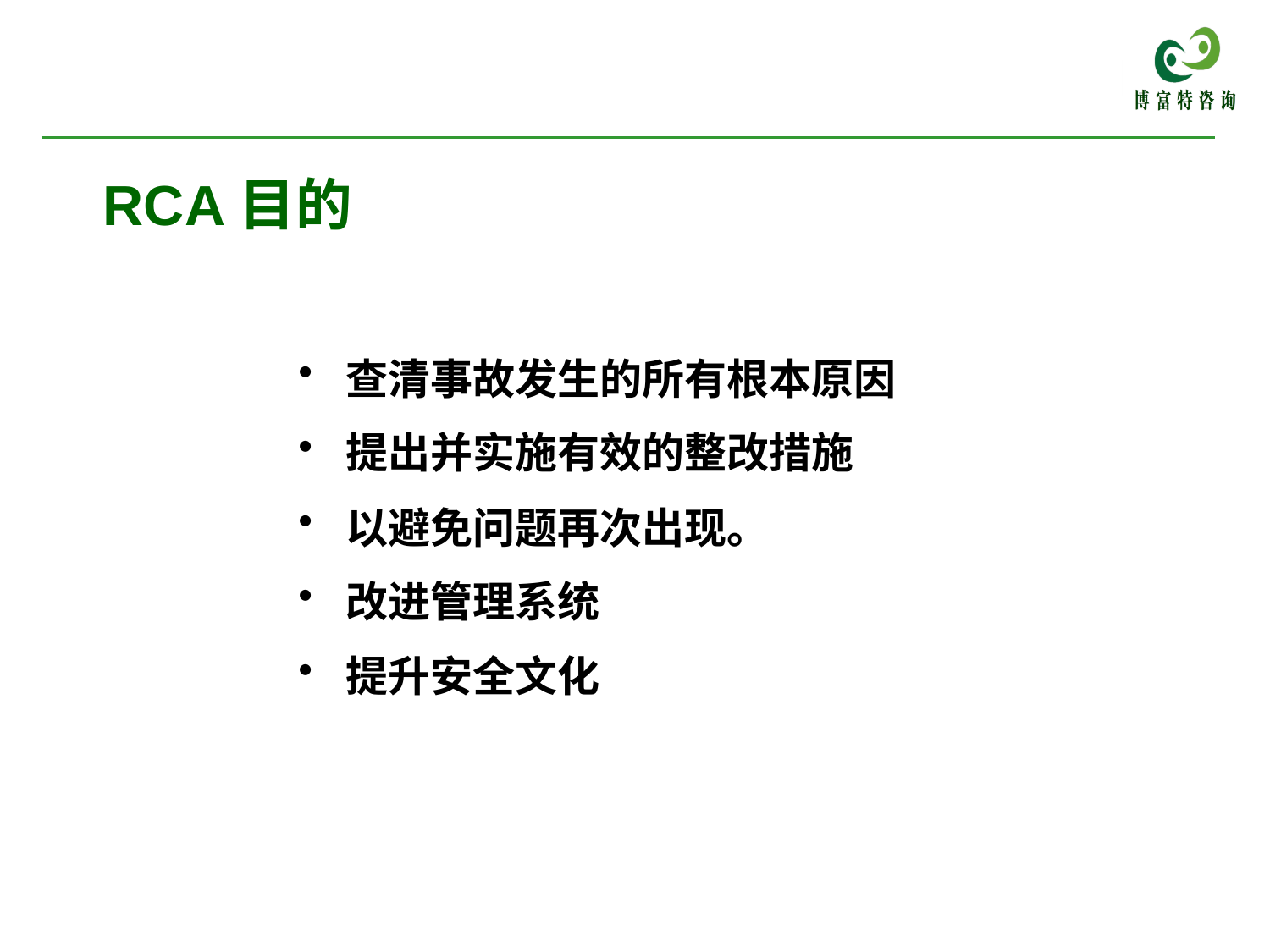

RCA目的

查清事故发生的所有根本原因
提出并实施有效的整改措施
以避免问题再次出现。
改进管理系统
提升安全文化
6